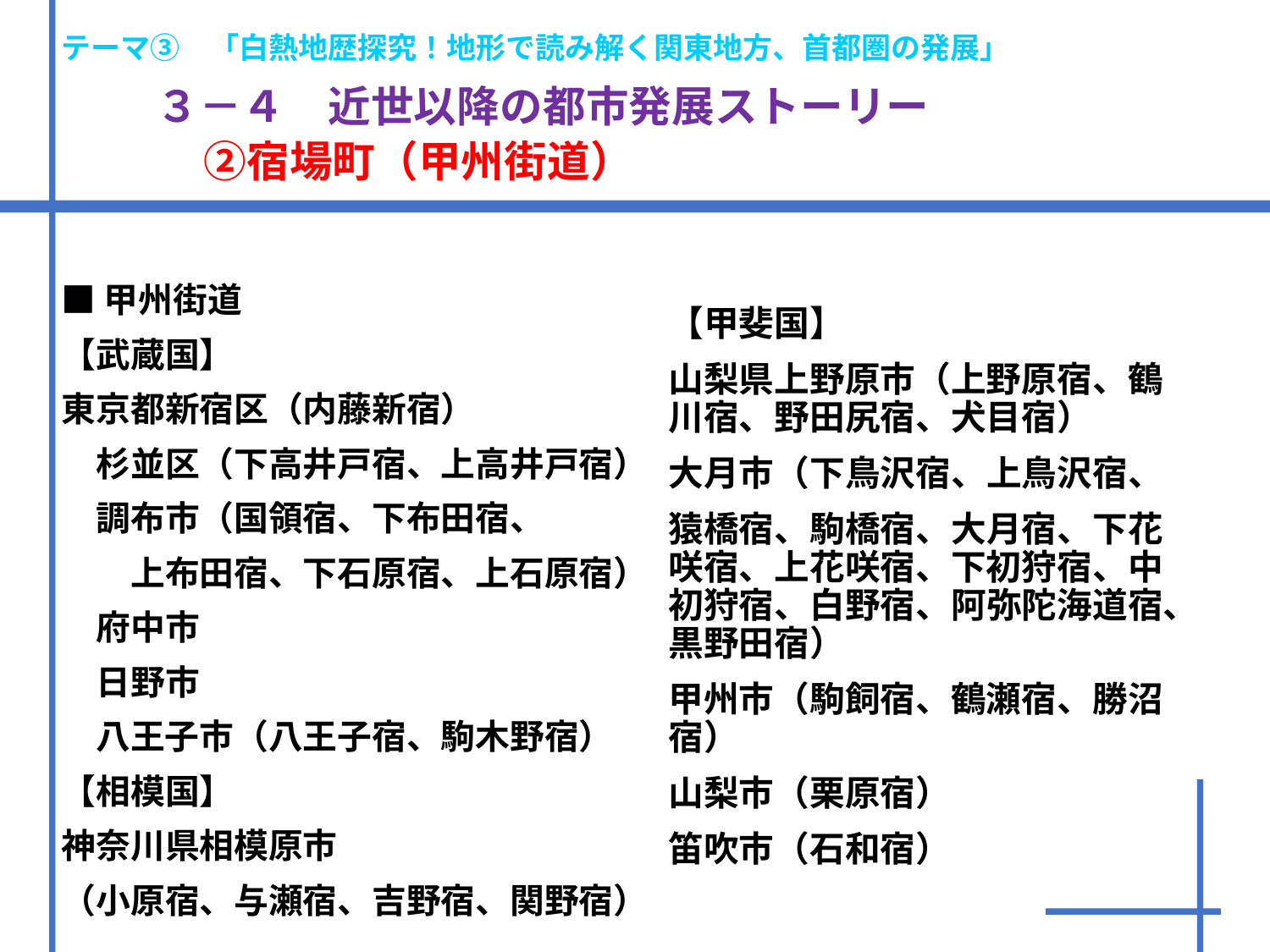

テーマ③　「白熱地歴探究！地形で読み解く関東地方、首都圏の発展」
　　３－４　近世以降の都市発展ストーリー　　　　
　　　②宿場町（甲州街道）

■甲州街道
【武蔵国】
東京都新宿区（内藤新宿）
　杉並区（下高井戸宿、上高井戸宿）
　調布市（国領宿、下布田宿、
　　上布田宿、下石原宿、上石原宿）
　府中市
　日野市
　八王子市（八王子宿、駒木野宿）
【相模国】
神奈川県相模原市
（小原宿、与瀬宿、吉野宿、関野宿）

【甲斐国】
山梨県上野原市（上野原宿、鶴川宿、野田尻宿、犬目宿）
大月市（下鳥沢宿、上鳥沢宿、
猿橋宿、駒橋宿、大月宿、下花咲宿、上花咲宿、下初狩宿、中初狩宿、白野宿、阿弥陀海道宿、黒野田宿）
甲州市（駒飼宿、鶴瀬宿、勝沼宿）
山梨市（栗原宿）
笛吹市（石和宿）